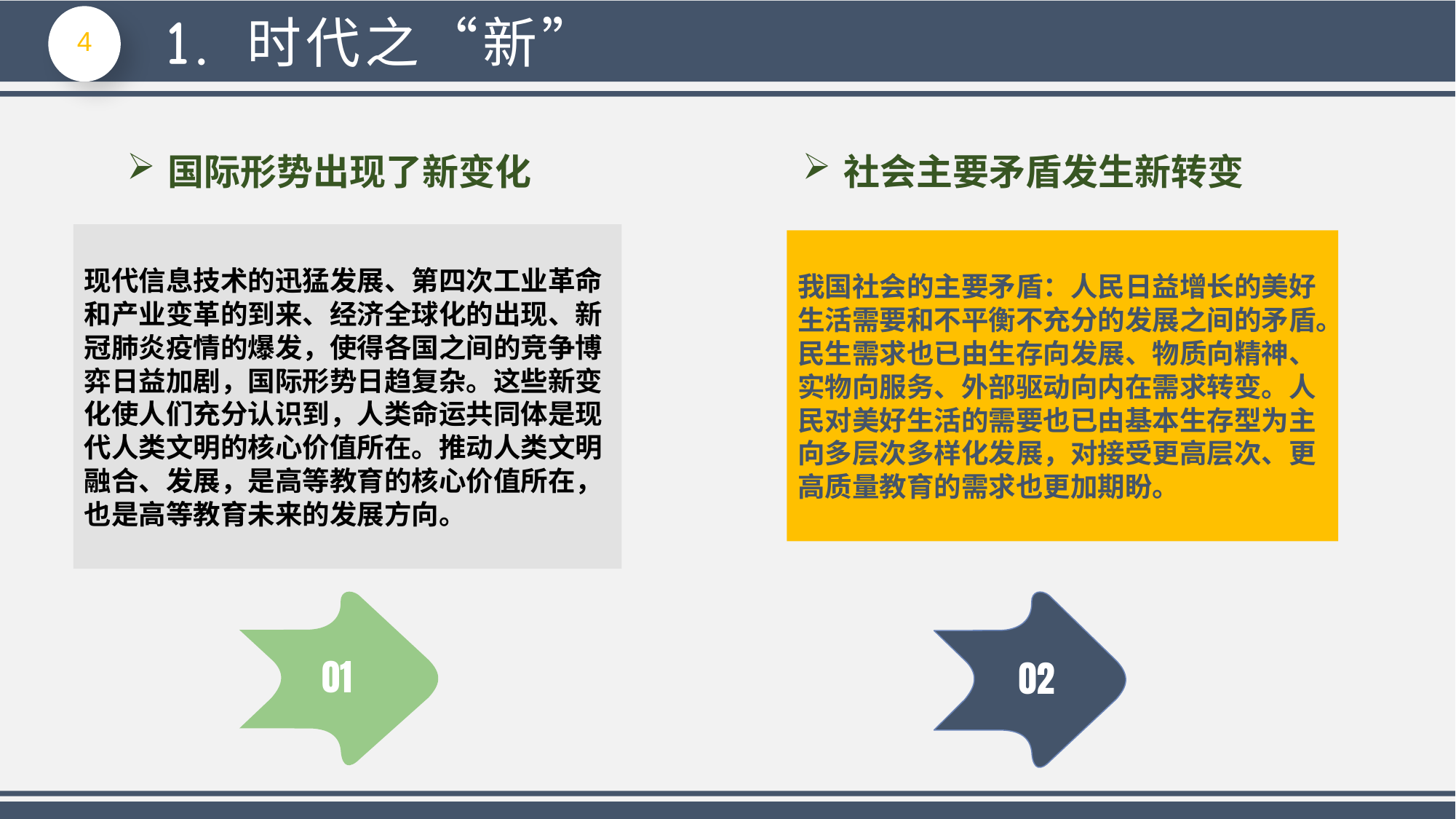

1. 时代之“新”
国际形势出现了新变化
社会主要矛盾发生新转变

现代信息技术的迅猛发展、第四次工业革命和产业变革的到来、经济全球化的出现、新冠肺炎疫情的爆发，使得各国之间的竞争博弈日益加剧，国际形势日趋复杂。这些新变化使人们充分认识到，人类命运共同体是现代人类文明的核心价值所在。推动人类文明融合、发展，是高等教育的核心价值所在，也是高等教育未来的发展方向。

我国社会的主要矛盾：人民日益增长的美好生活需要和不平衡不充分的发展之间的矛盾。民生需求也已由生存向发展、物质向精神、实物向服务、外部驱动向内在需求转变。人民对美好生活的需要也已由基本生存型为主向多层次多样化发展，对接受更高层次、更高质量教育的需求也更加期盼。

01
02